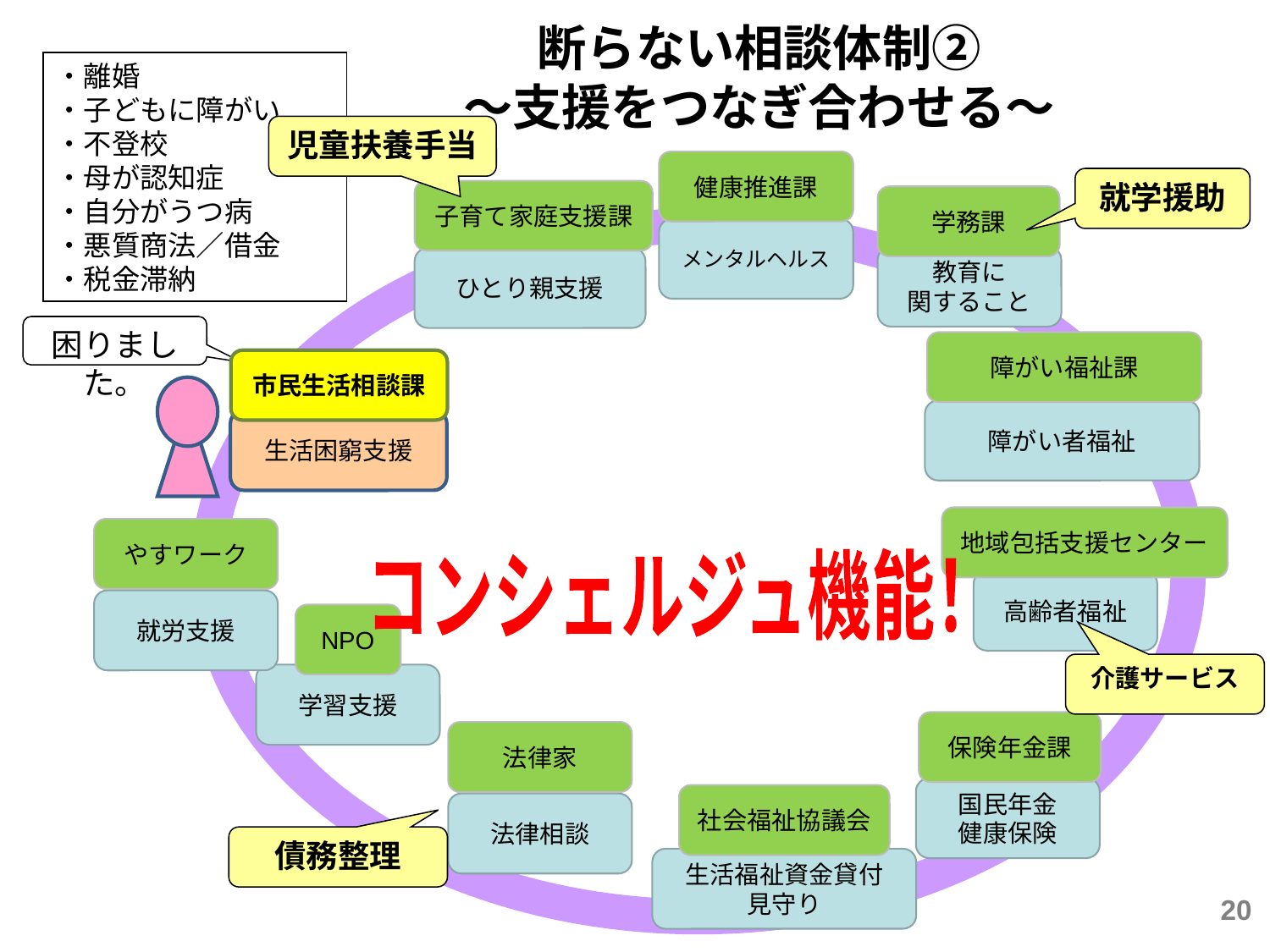

断らない相談体制②
～支援をつなぎ合わせる～
・離婚
・子どもに障がい
・不登校
・母が認知症
・自分がうつ病
・悪質商法／借金
・税金滞納

児童扶養手当
健康推進課
メンタルヘルス
就学援助
子育て家庭支援課
ひとり親支援
学務課
教育に
関すること

困りました。
障がい福祉課
障がい者福祉

市民生活相談課
生活困窮支援
地域包括支援センター
高齢者福祉
やすワーク
就労支援
コンシェルジュ機能！
NPO
学習支援
介護サービス
保険年金課
国民年金
健康保険
法律家
法律相談
社会福祉協議会
生活福祉資金貸付
見守り
債務整理
20